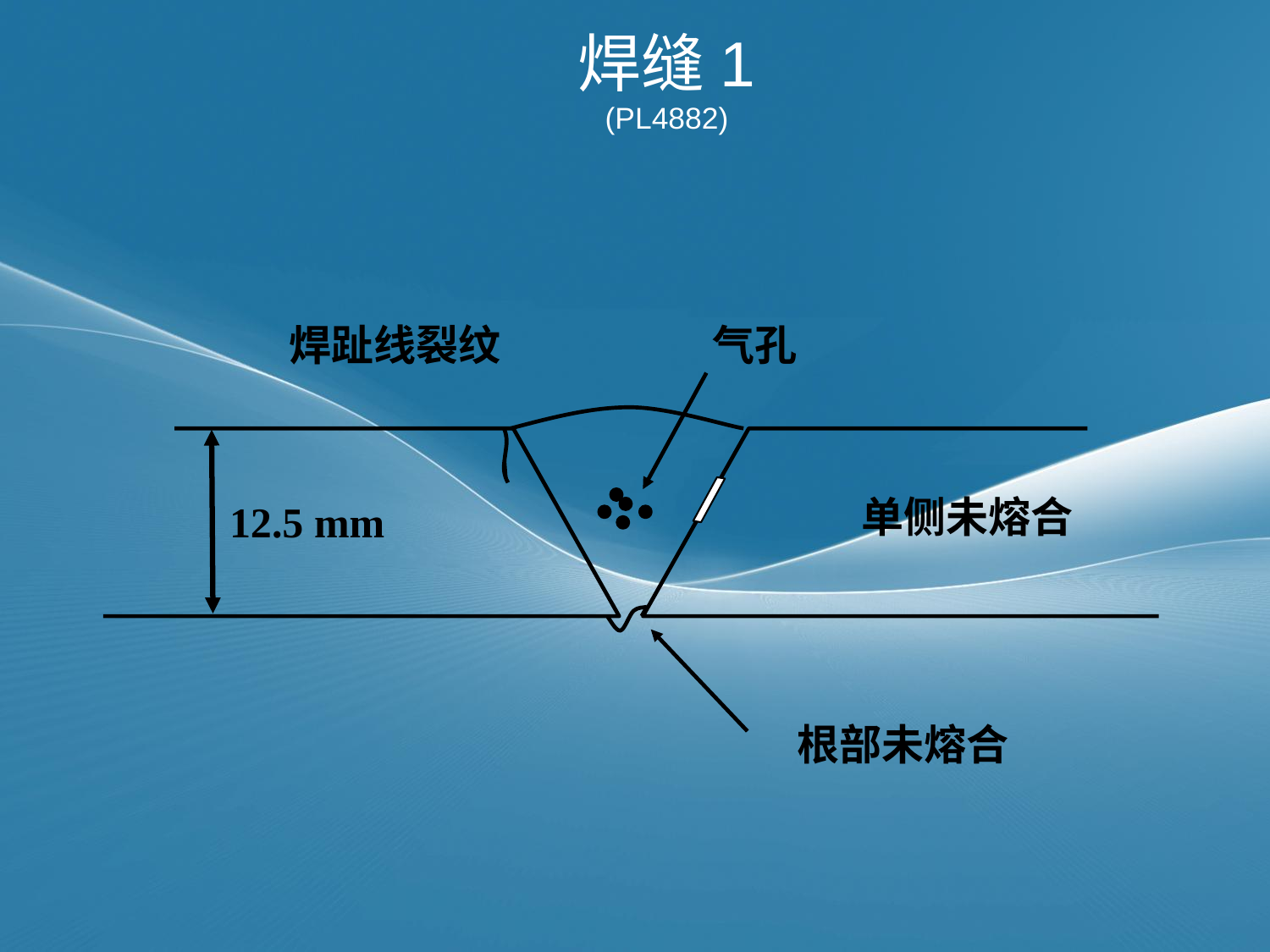

# 焊缝1 (PL4882)
焊趾线裂纹

气孔

12.5 mm

单侧未熔合

根部未熔合